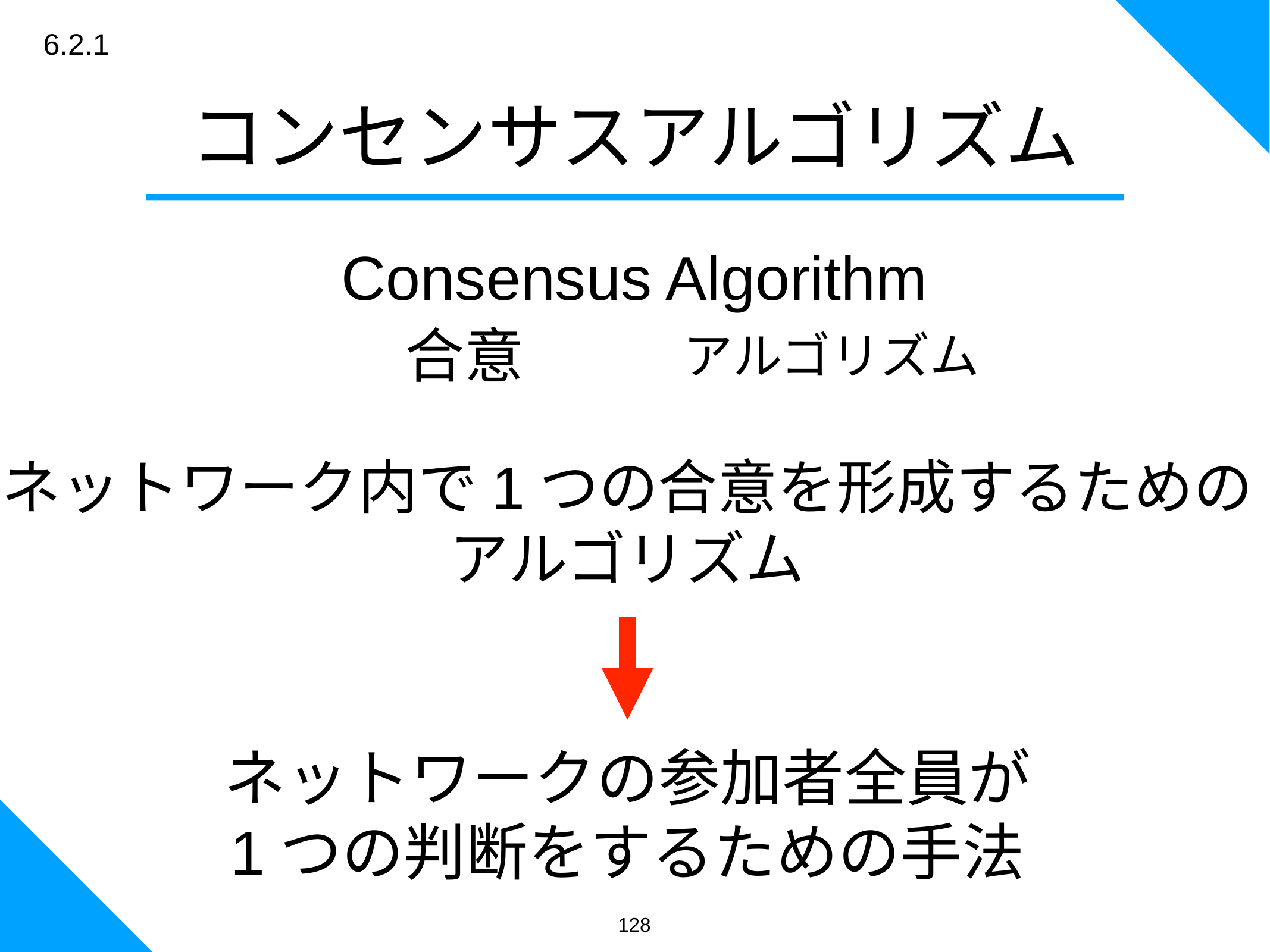

6.2.1
コンセンサスアルゴリズム
Consensus Algorithm
合意
アルゴリズム
ネットワーク内で1つの合意を形成するための
アルゴリズム

ネットワークの参加者全員が
1つの判断をするための手法
128